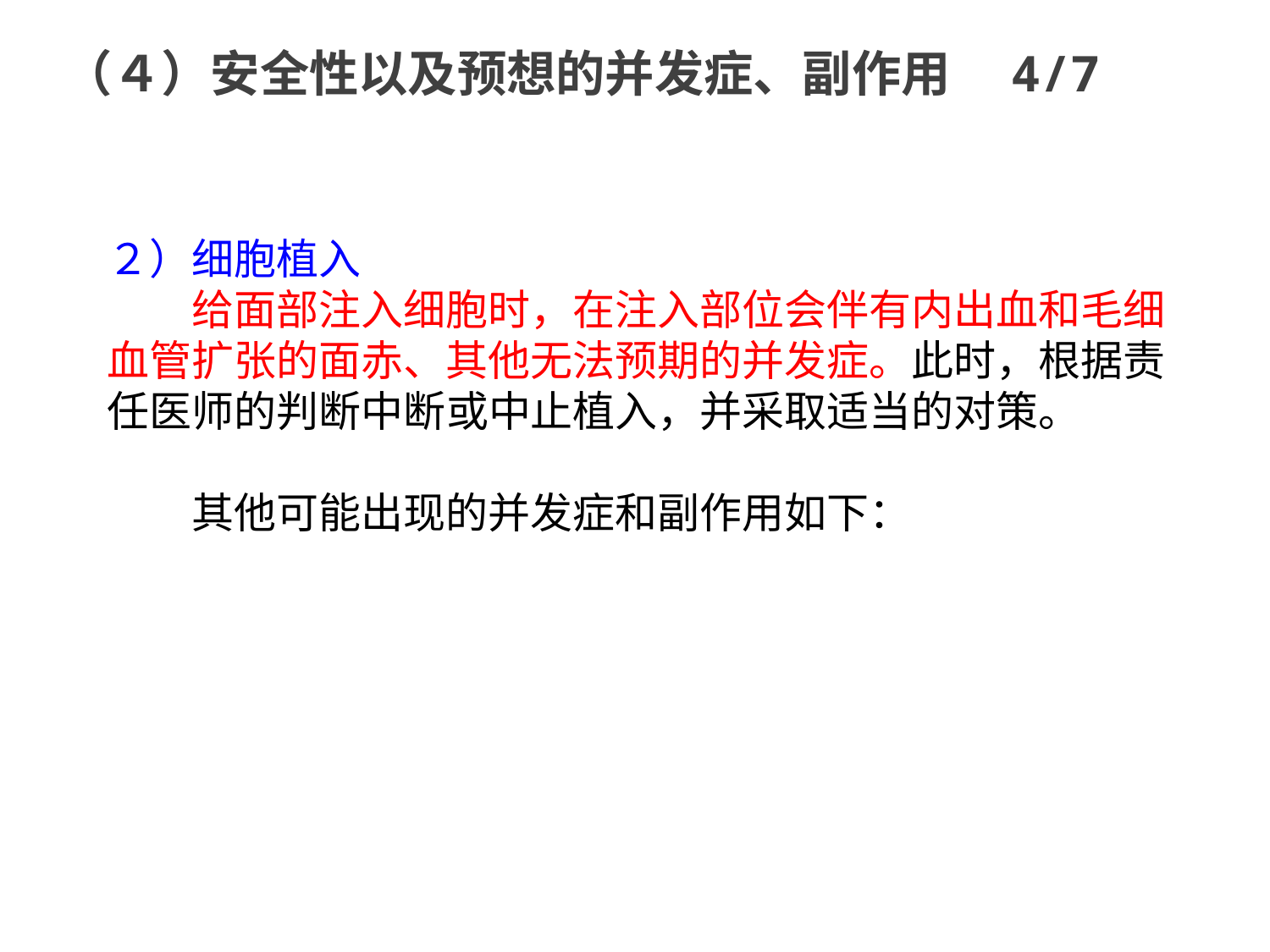

（４）安全性以及预想的并发症、副作用　4/7
２）细胞植入
　　给面部注入细胞时，在注入部位会伴有内出血和毛细血管扩张的面赤、其他无法预期的并发症。此时，根据责任医师的判断中断或中止植入，并采取适当的对策。

　　其他可能出现的并发症和副作用如下：